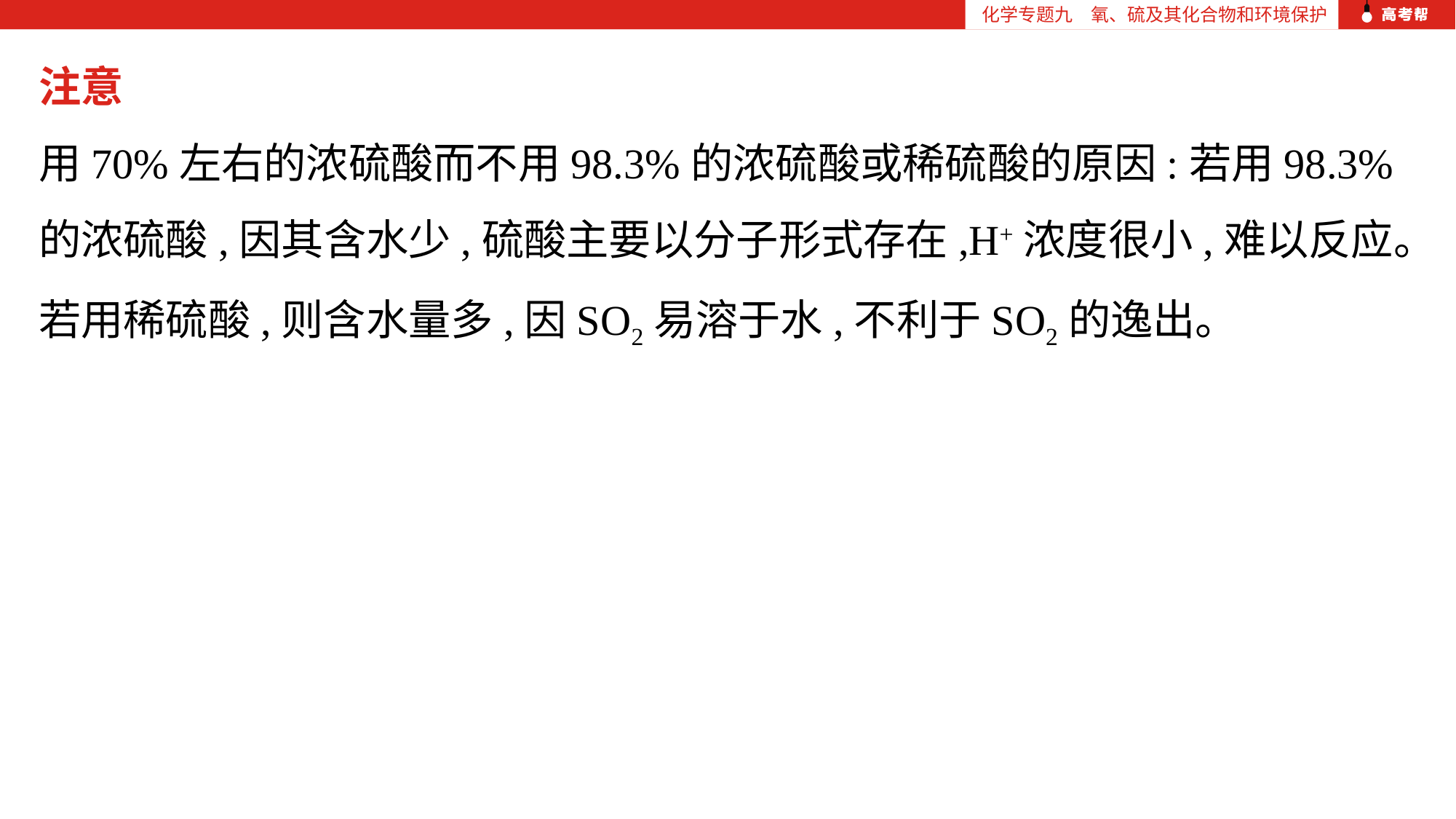

化学专题九　氧、硫及其化合物和环境保护

注意
用70%左右的浓硫酸而不用98.3%的浓硫酸或稀硫酸的原因:若用98.3%的浓硫酸,因其含水少,硫酸主要以分子形式存在,H+浓度很小,难以反应。若用稀硫酸,则含水量多,因SO2易溶于水,不利于SO2的逸出。